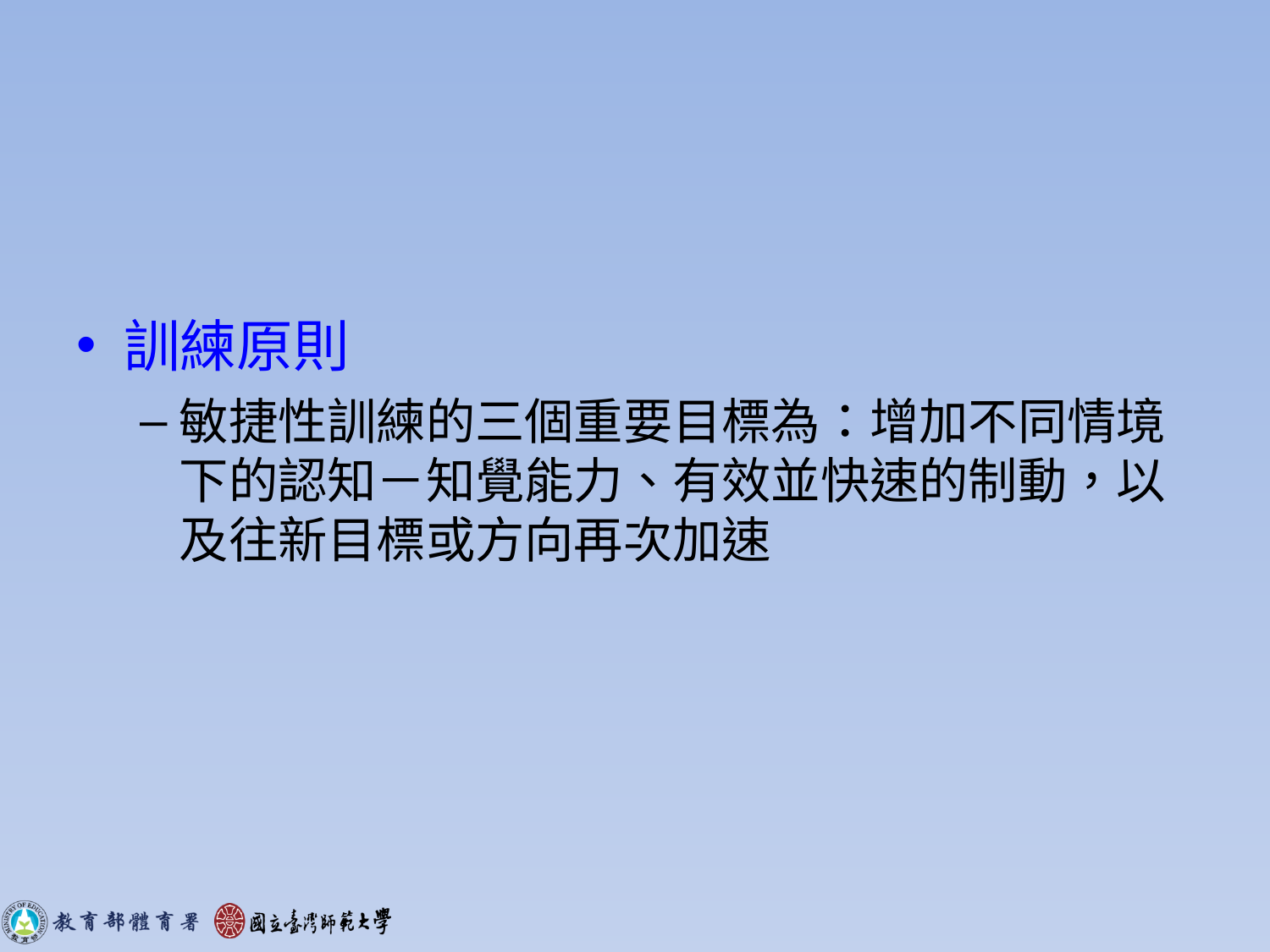

#

訓練原則
敏捷性訓練的三個重要目標為：增加不同情境下的認知－知覺能力、有效並快速的制動，以及往新目標或方向再次加速